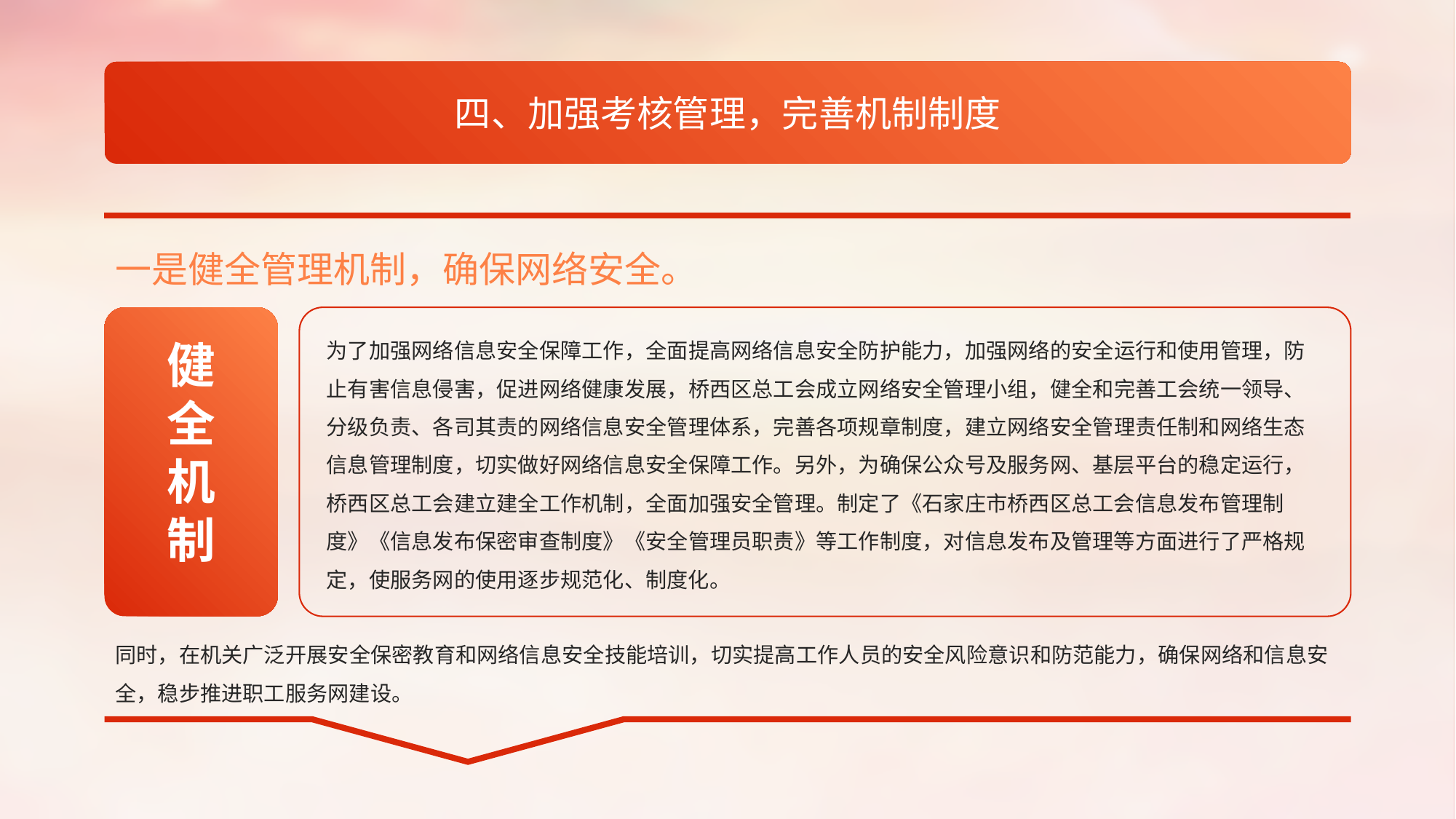

四、加强考核管理，完善机制制度

一是健全管理机制，确保网络安全。

为了加强网络信息安全保障工作，全面提高网络信息安全防护能力，加强网络的安全运行和使用管理，防止有害信息侵害，促进网络健康发展，桥西区总工会成立网络安全管理小组，健全和完善工会统一领导、分级负责、各司其责的网络信息安全管理体系，完善各项规章制度，建立网络安全管理责任制和网络生态信息管理制度，切实做好网络信息安全保障工作。另外，为确保公众号及服务网、基层平台的稳定运行，桥西区总工会建立建全工作机制，全面加强安全管理。制定了《石家庄市桥西区总工会信息发布管理制度》《信息发布保密审查制度》《安全管理员职责》等工作制度，对信息发布及管理等方面进行了严格规定，使服务网的使用逐步规范化、制度化。

健
全
机
制
同时，在机关广泛开展安全保密教育和网络信息安全技能培训，切实提高工作人员的安全风险意识和防范能力，确保网络和信息安全，稳步推进职工服务网建设。